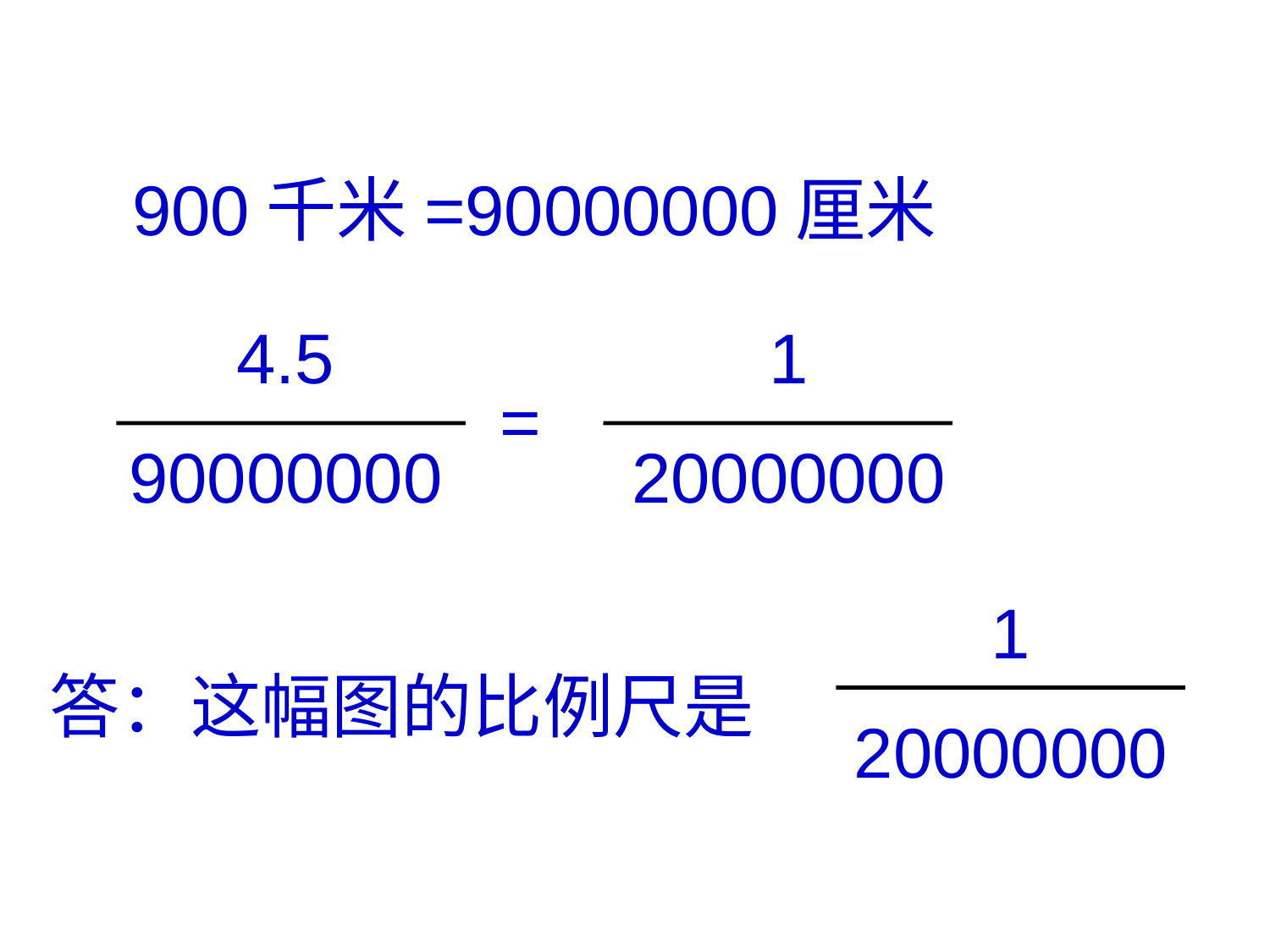

900千米=90000000厘米
4.5
90000000

1
20000000
=

1
20000000

答：这幅图的比例尺是